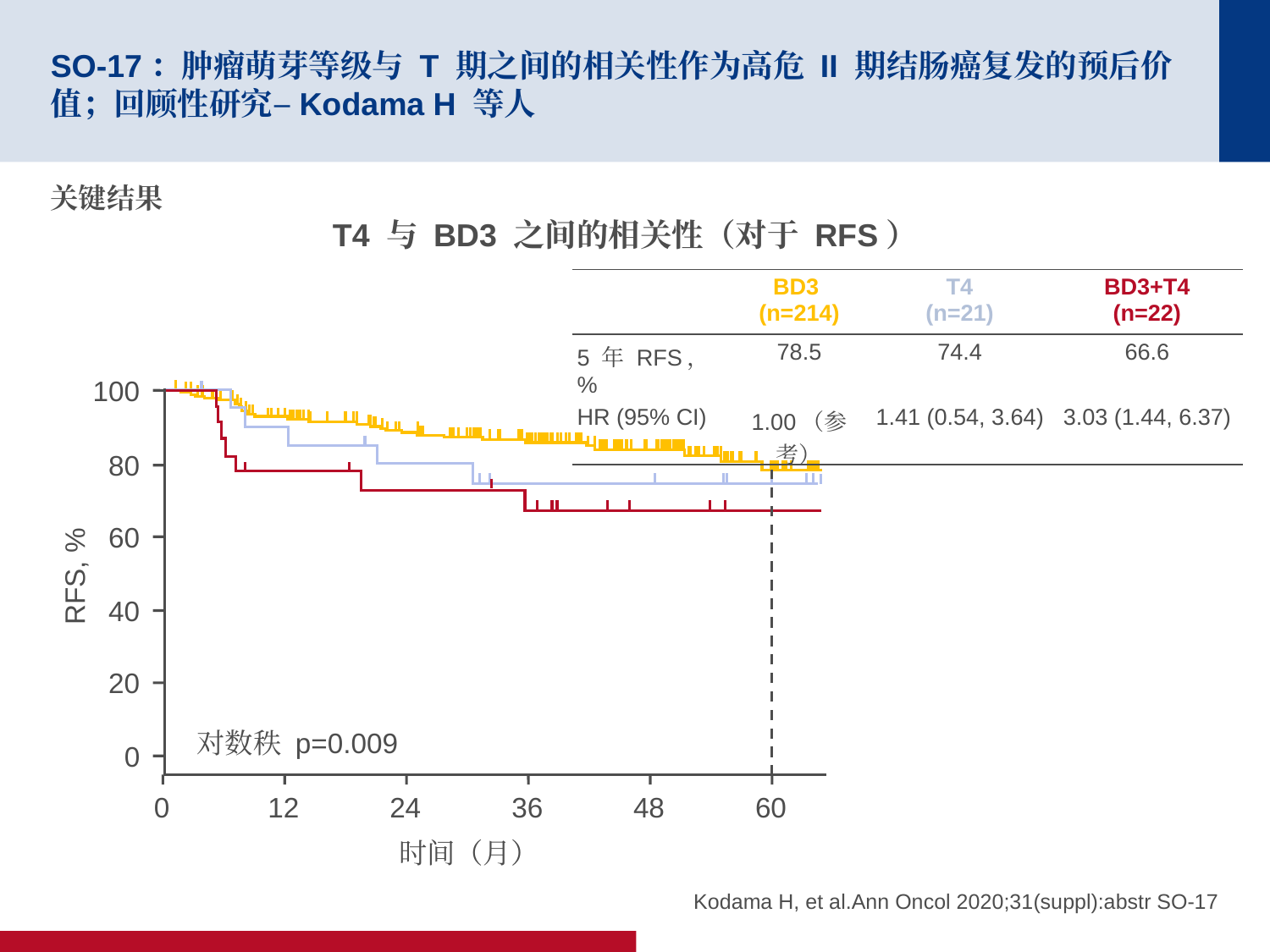

# SO-17：肿瘤萌芽等级与 T 期之间的相关性作为高危 II 期结肠癌复发的预后价值；回顾性研究–Kodama H 等人
关键结果

T4 与 BD3 之间的相关性（对于 RFS）
|  | BD3 (n=214) | T4 (n=21) | BD3+T4 (n=22) |
| --- | --- | --- | --- |
| 5 年 RFS，% | 78.5 | 74.4 | 66.6 |
| HR (95% CI) | 1.00（参考） | 1.41 (0.54, 3.64) | 3.03 (1.44, 6.37) |
100

80

60

RFS, %
40

20

0

对数秩 p=0.009

0
12
24
36
48
60
时间（月）
Kodama H, et al.Ann Oncol 2020;31(suppl):abstr SO-17